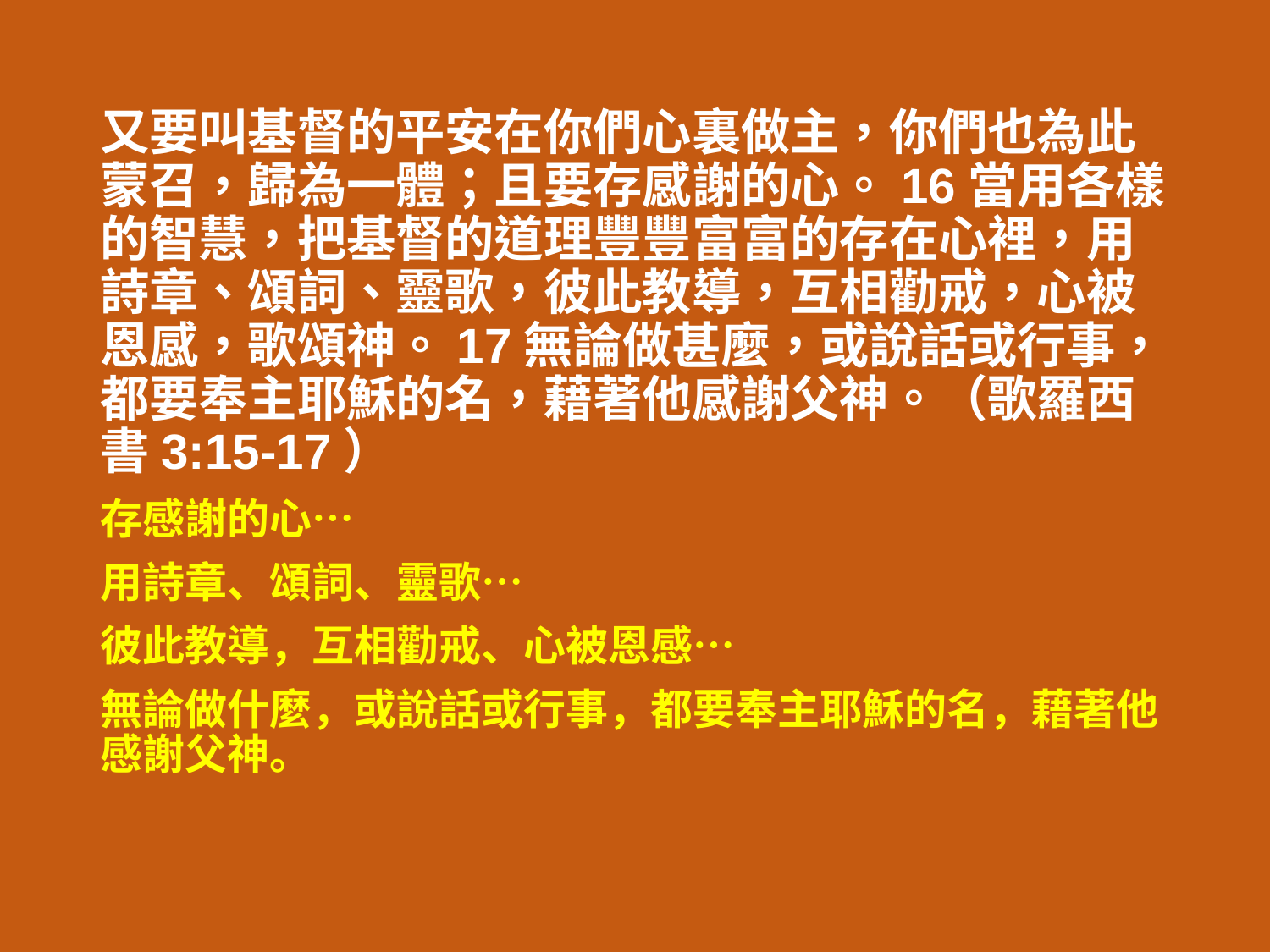

又要叫基督的平安在你們心裏做主，你們也為此蒙召，歸為一體；且要存感謝的心。16當用各樣的智慧，把基督的道理豐豐富富的存在心裡，用詩章、頌詞、靈歌，彼此教導，互相勸戒，心被恩感，歌頌神。17無論做甚麼，或說話或行事，都要奉主耶穌的名，藉著他感謝父神。（歌羅西書3:15-17）
存感謝的心…
用詩章、頌詞、靈歌…
彼此教導，互相勸戒、心被恩感…
無論做什麼，或說話或行事，都要奉主耶穌的名，藉著他感謝父神。